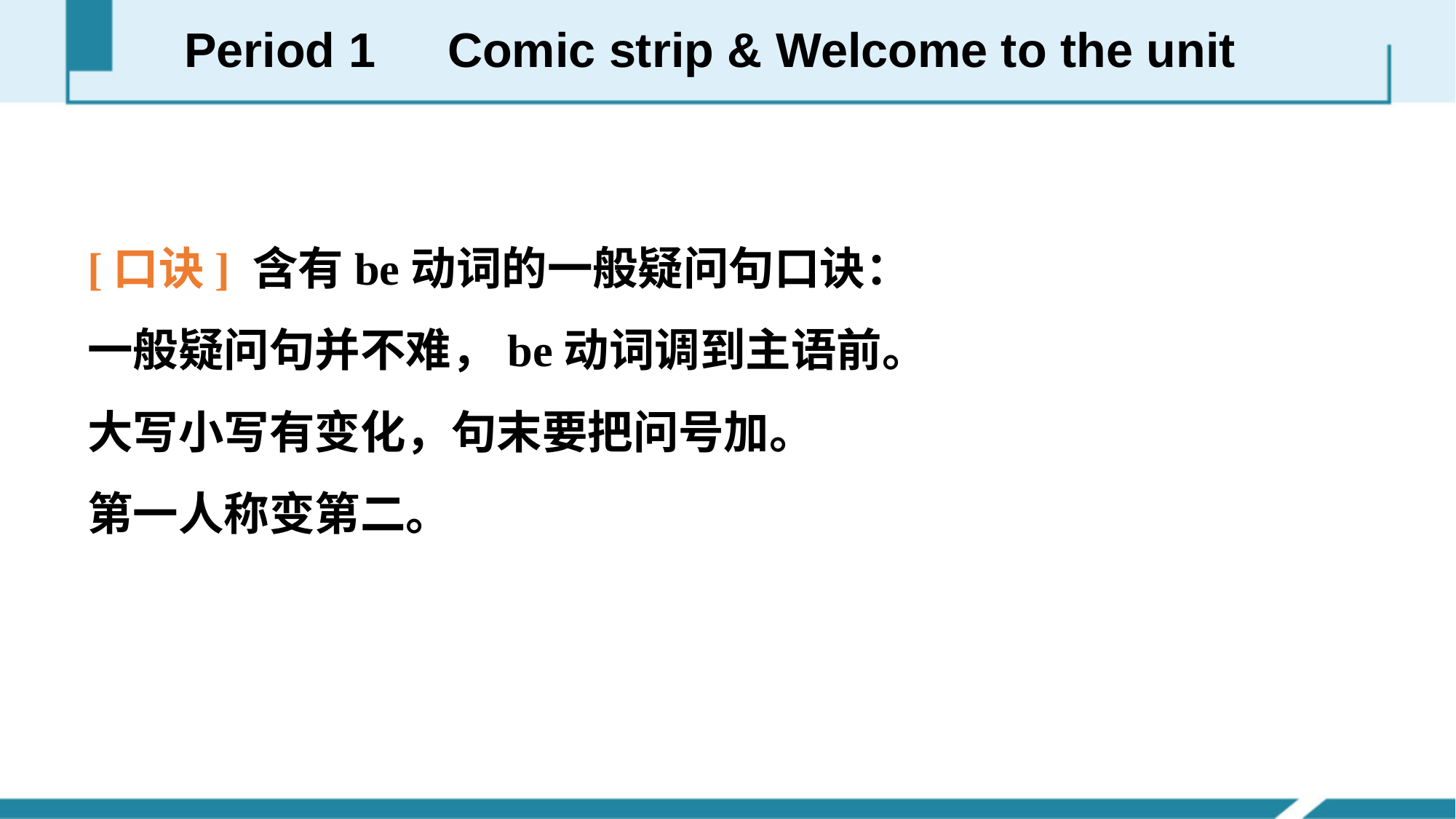

Period 1　Comic strip & Welcome to the unit
[口诀] 含有be动词的一般疑问句口诀：
一般疑问句并不难，be动词调到主语前。
大写小写有变化，句末要把问号加。
第一人称变第二。